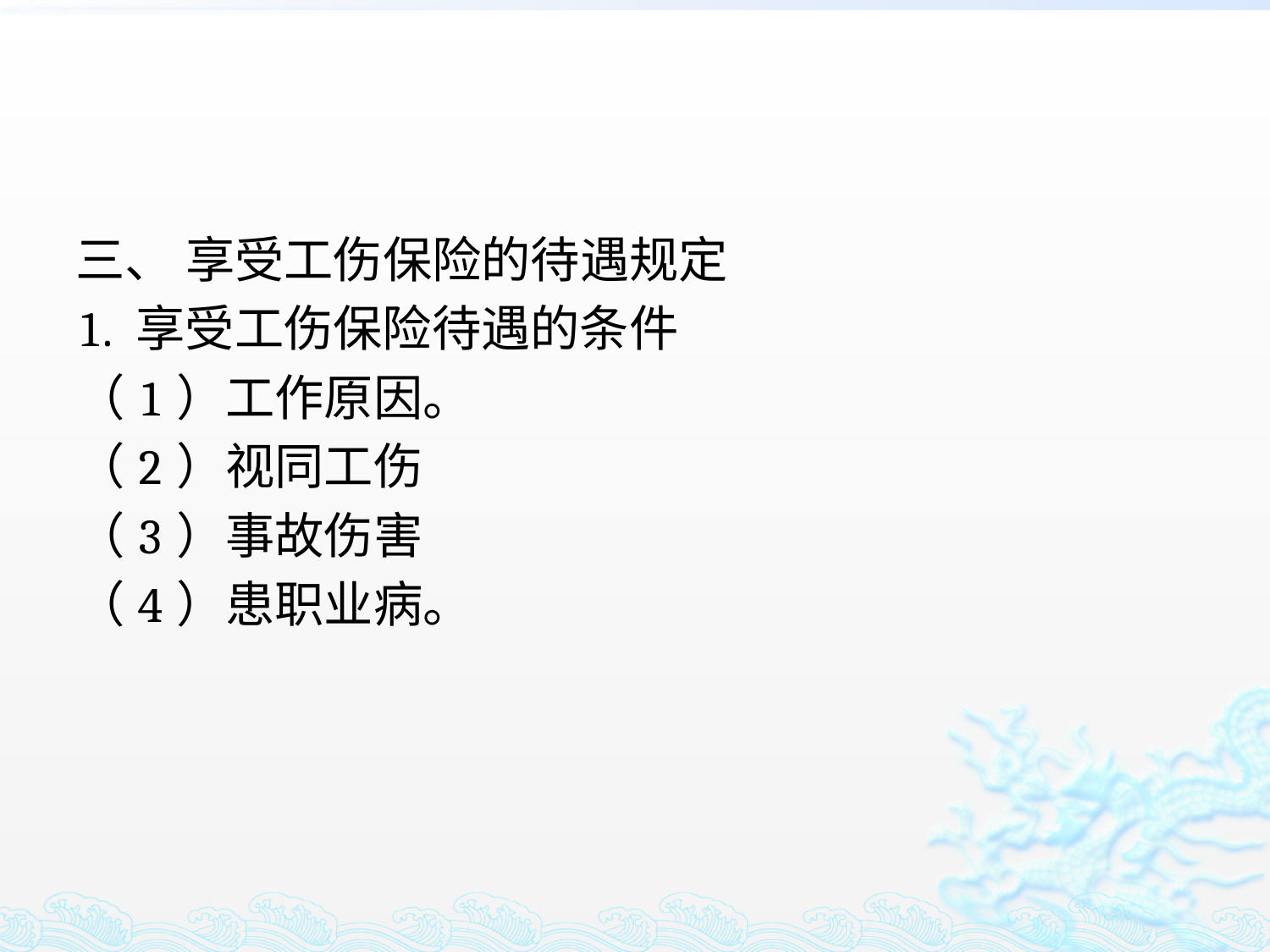

#
三、 享受工伤保险的待遇规定
1. 享受工伤保险待遇的条件
（1）工作原因。
（2）视同工伤
（3）事故伤害
（4）患职业病。